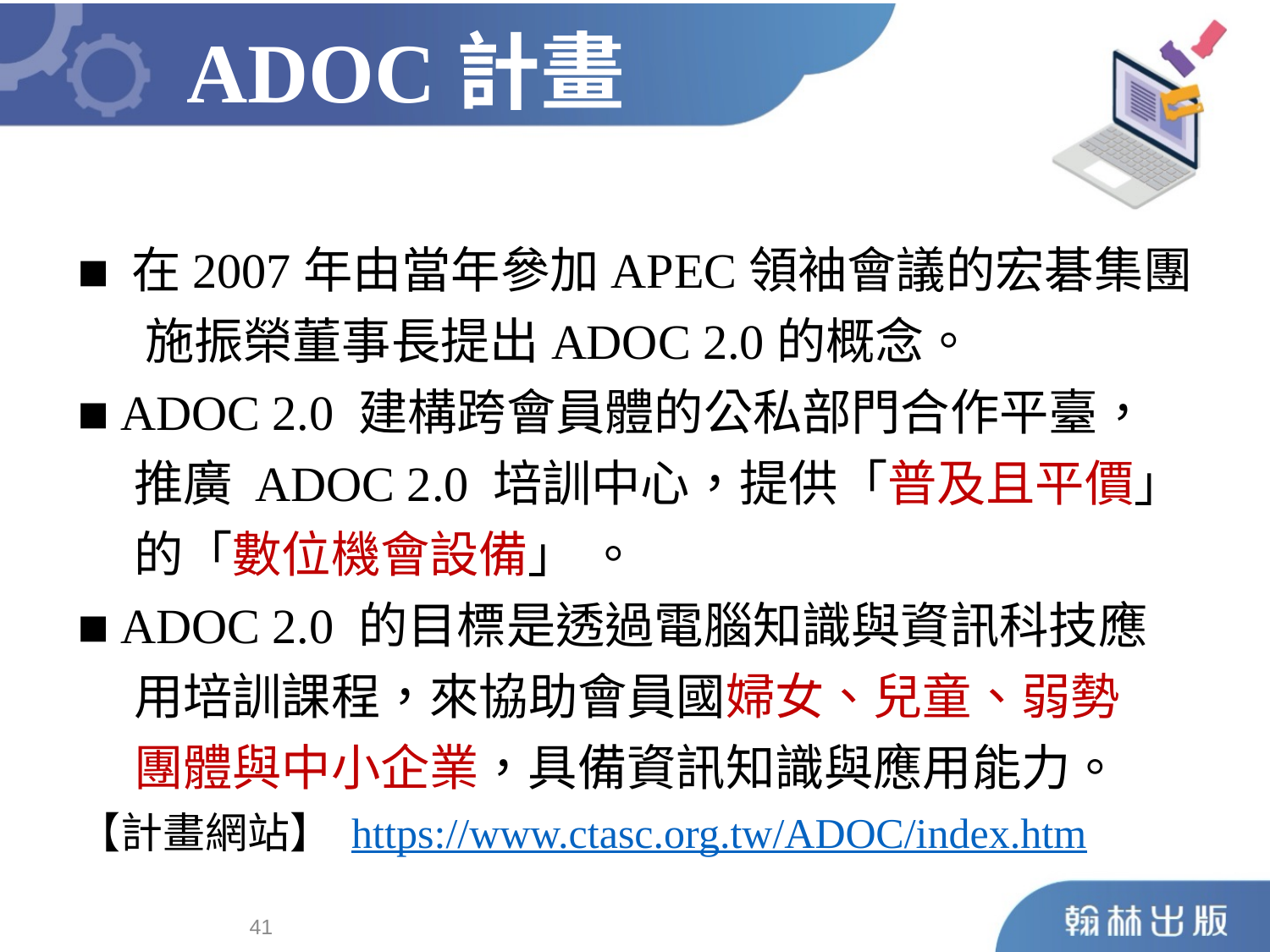

ADOC計畫
◼︎ 在2007年由當年參加APEC領袖會議的宏碁集團
     施振榮董事長提出ADOC 2.0的概念。
◼︎ ADOC 2.0 建構跨會員體的公私部門合作平臺，
    推廣 ADOC 2.0 培訓中心，提供「普及且平價」
    的「數位機會設備」 。
◼︎ ADOC 2.0 的目標是透過電腦知識與資訊科技應
    用培訓課程，來協助會員國婦女、兒童、弱勢
    團體與中小企業，具備資訊知識與應用能力。
【計畫網站】 https://www.ctasc.org.tw/ADOC/index.htm

41